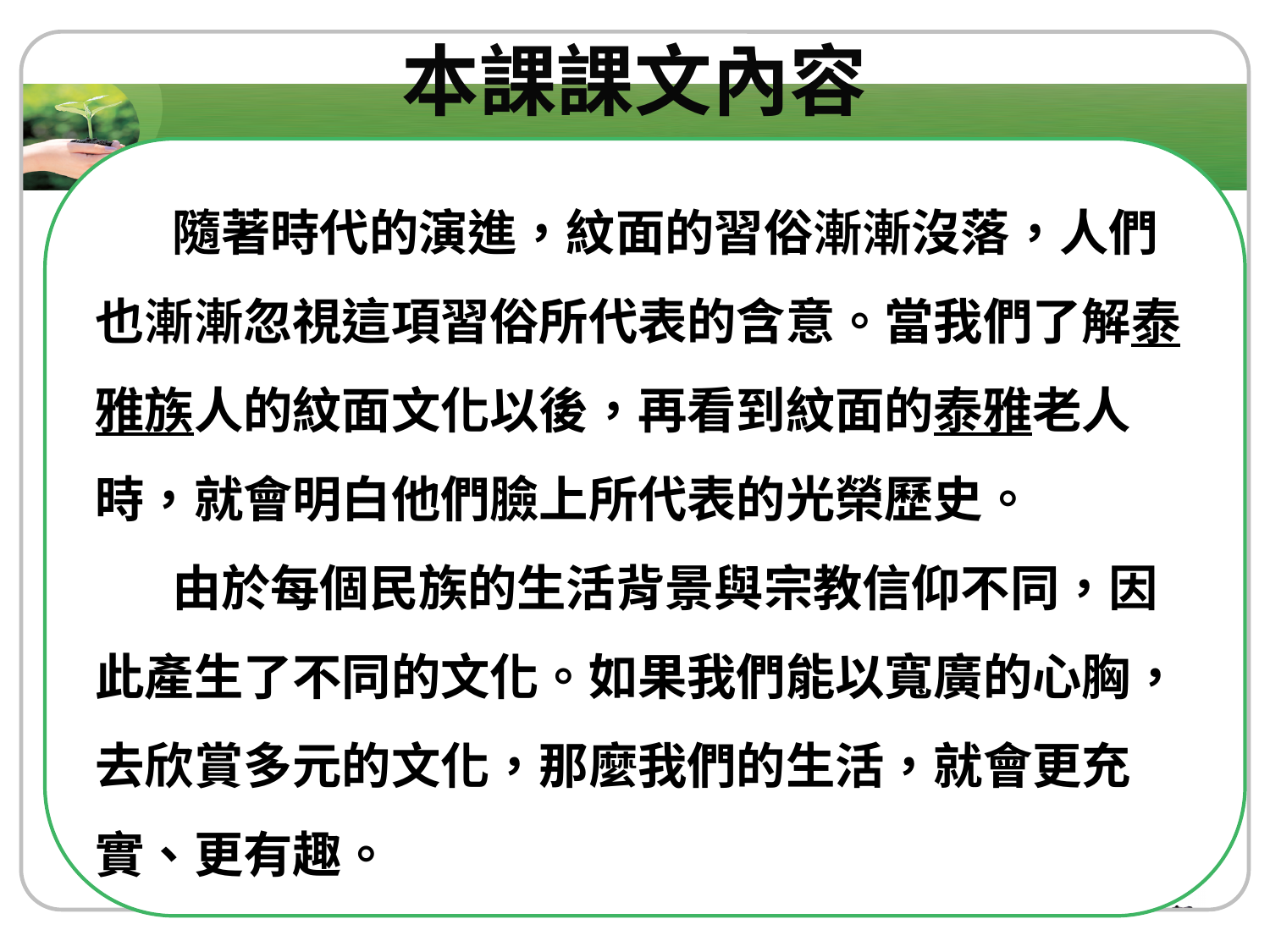

本課課文內容
  隨著時代的演進，紋面的習俗漸漸沒落，人們也漸漸忽視這項習俗所代表的含意。當我們了解泰雅族人的紋面文化以後，再看到紋面的泰雅老人時，就會明白他們臉上所代表的光榮歷史。
  由於每個民族的生活背景與宗教信仰不同，因此產生了不同的文化。如果我們能以寬廣的心胸，去欣賞多元的文化，那麼我們的生活，就會更充實、更有趣。